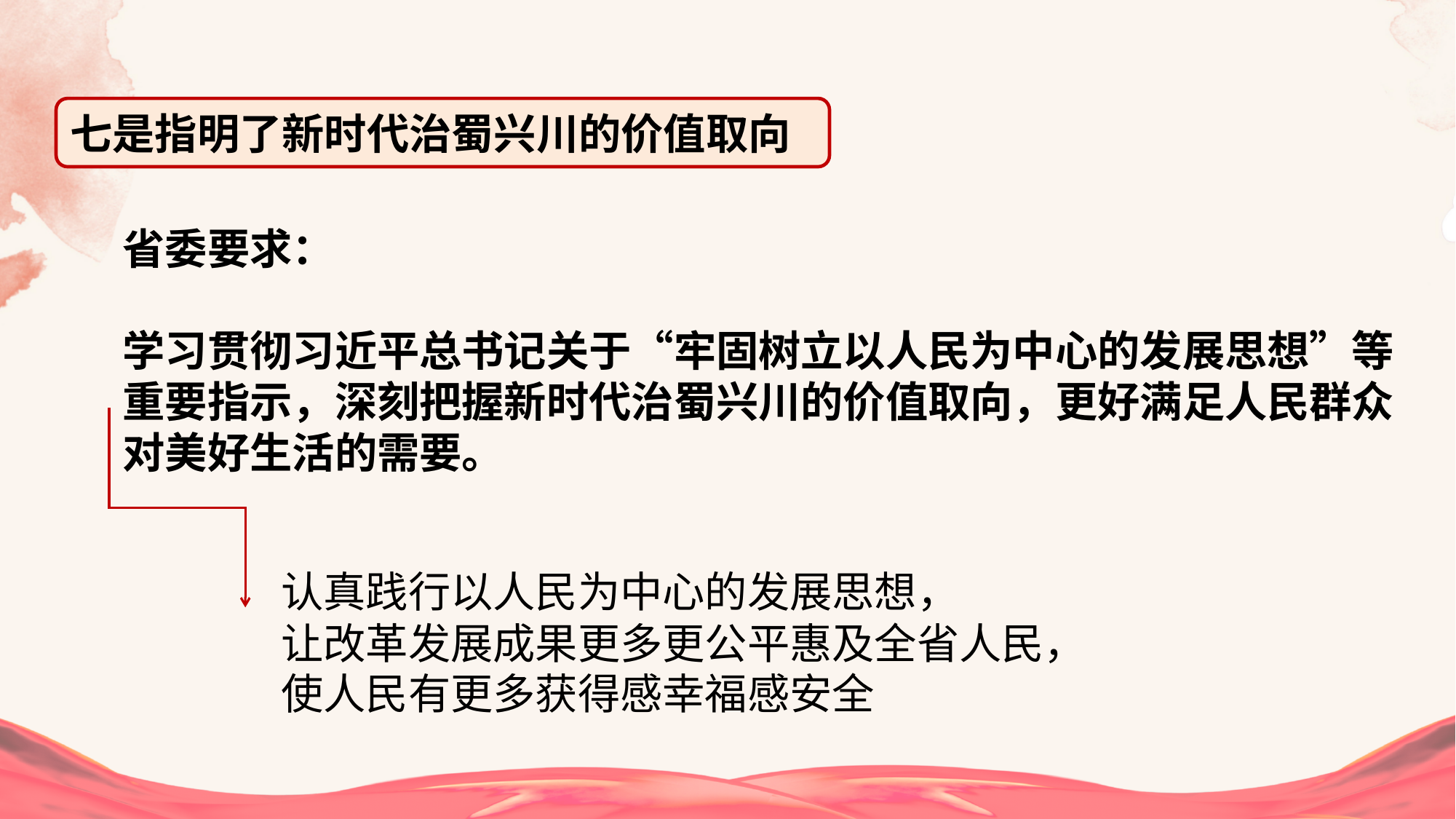

七是指明了新时代治蜀兴川的价值取向
省委要求：

学习贯彻习近平总书记关于“牢固树立以人民为中心的发展思想”等重要指示，深刻把握新时代治蜀兴川的价值取向，更好满足人民群众对美好生活的需要。
认真践行以人民为中心的发展思想，
让改革发展成果更多更公平惠及全省人民，
使人民有更多获得感幸福感安全